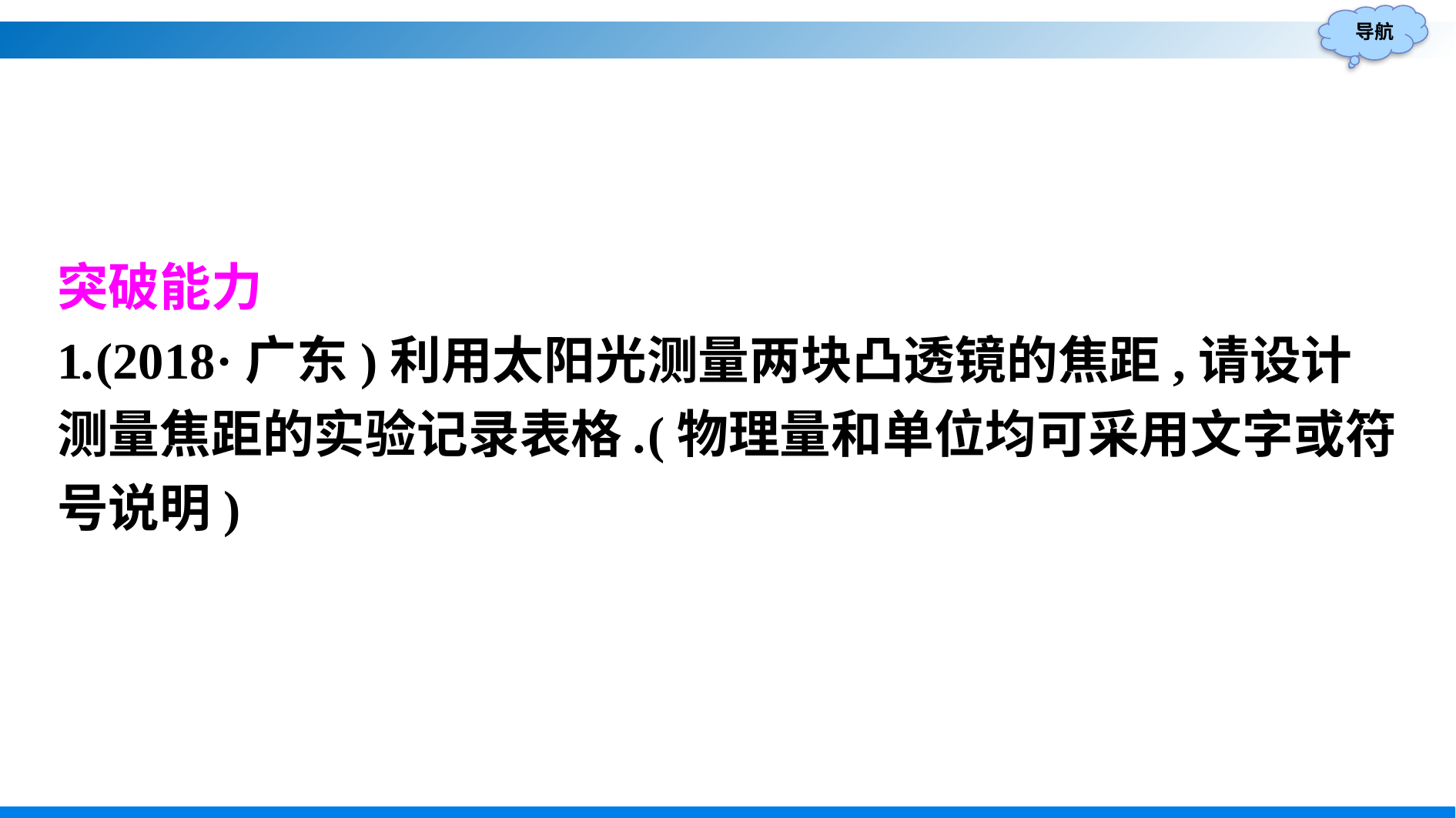

突破能力
1.(2018·广东)利用太阳光测量两块凸透镜的焦距,请设计测量焦距的实验记录表格.(物理量和单位均可采用文字或符号说明)